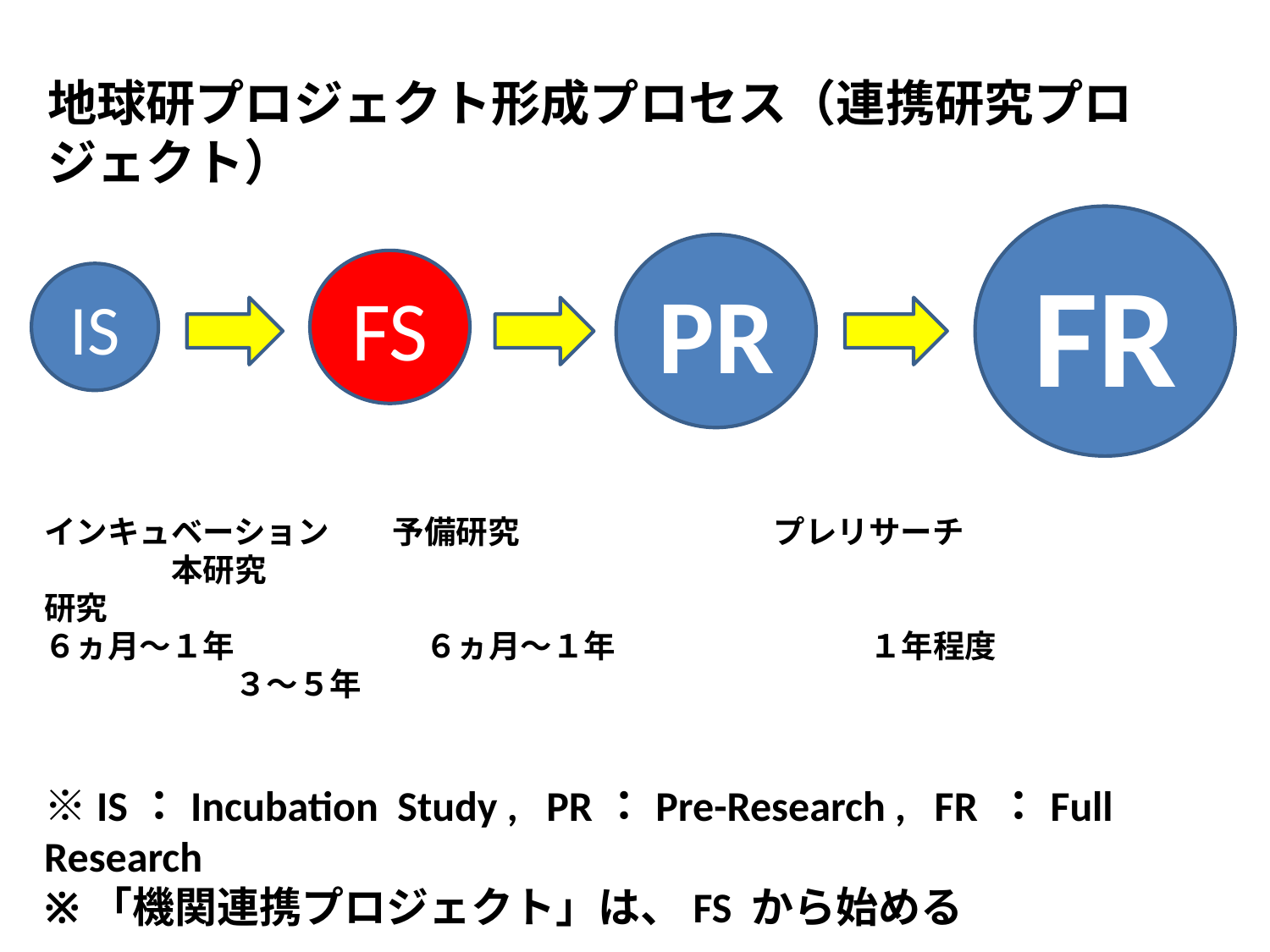

地球研プロジェクト形成プロセス（連携研究プロジェクト）
FR
PR
FS
IS

インキュベーション　　予備研究　　　　　　　　プレリサーチ　　　　　　　　　　　　本研究
研究
６ヵ月～１年　　　　　　６ヵ月～１年　　　　　　　　１年程度　　　　　　　　　　　　　３～５年
※IS：Incubation  Study ,   PR：Pre-Research ,   FR ：Full  Research
※「機関連携プロジェクト」は、FS から始める